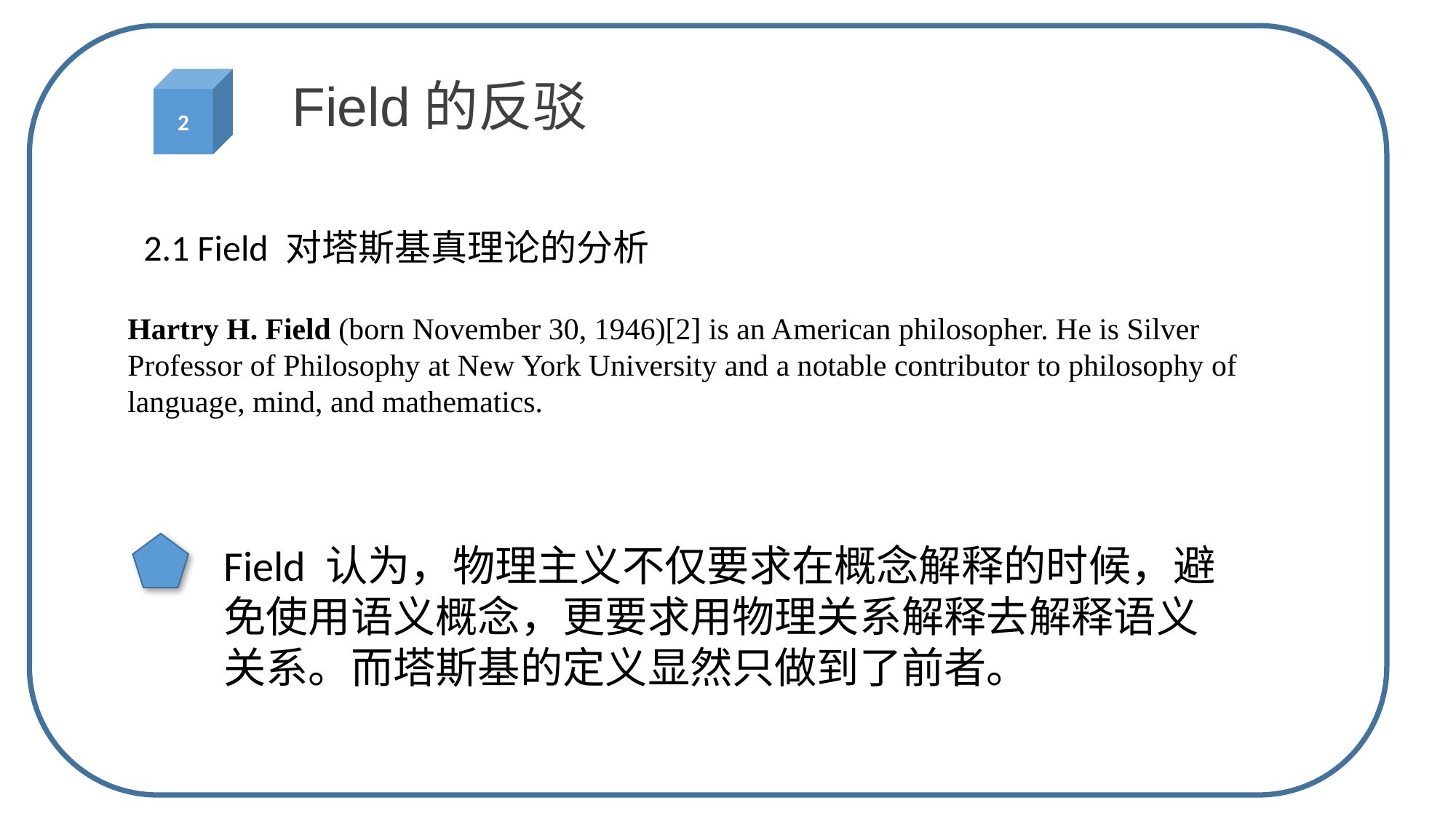

2
Field的反驳

2.1 Field 对塔斯基真理论的分析
Hartry H. Field (born November 30, 1946)[2] is an American philosopher. He is Silver Professor of Philosophy at New York University and a notable contributor to philosophy of language, mind, and mathematics.

Field 认为，物理主义不仅要求在概念解释的时候，避免使用语义概念，更要求用物理关系解释去解释语义关系。而塔斯基的定义显然只做到了前者。